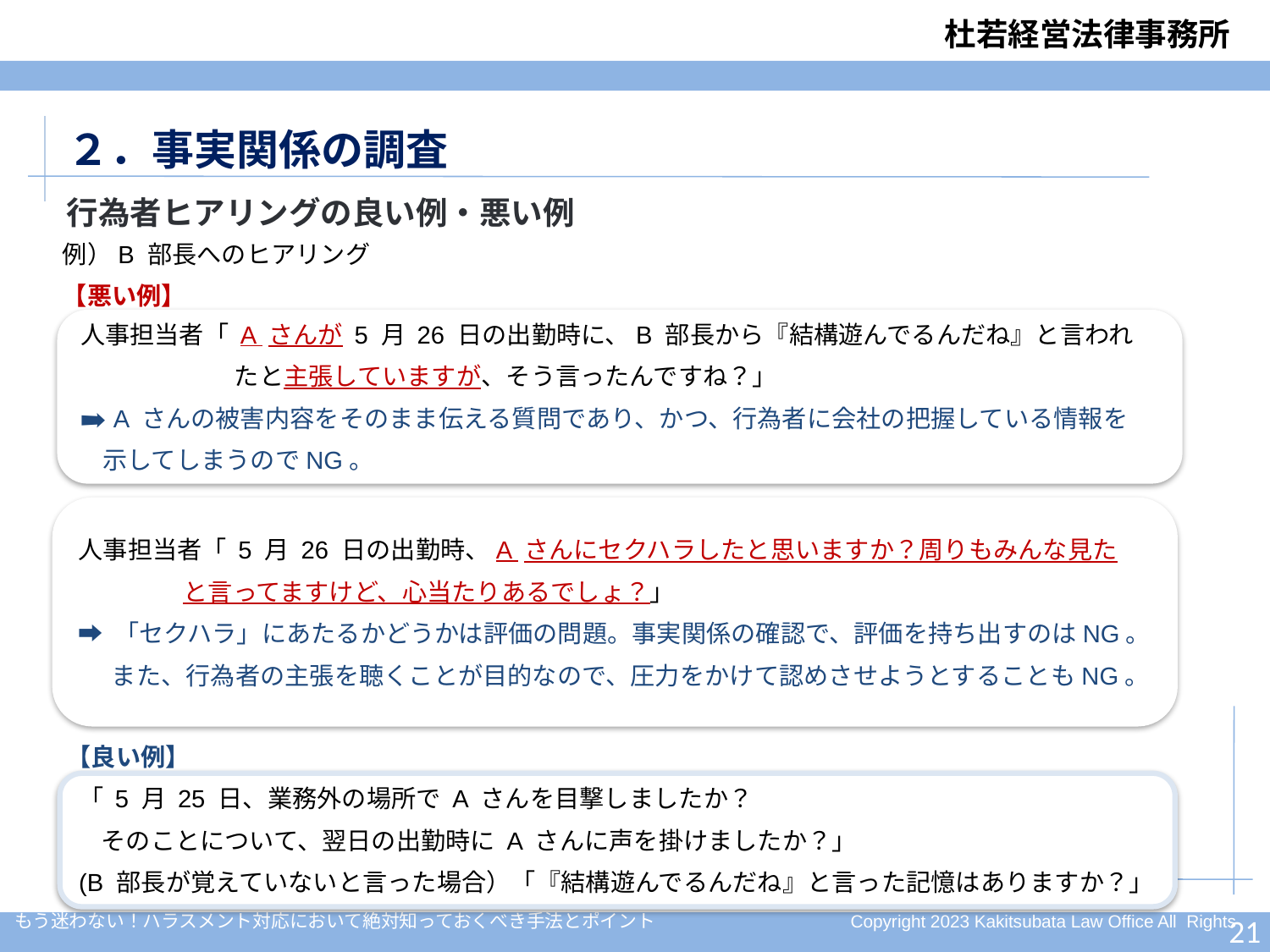

２．事実関係の調査
行為者ヒアリングの良い例・悪い例
例）B 部長へのヒアリング
【悪い例】
人事担当者「 A さんが 5 月 26 日の出勤時に、B 部長から『結構遊んでるんだね』と言われ
　　　　　　 たと主張していますが、そう言ったんですね？」
➡ A さんの被害内容をそのまま伝える質問であり、かつ、行為者に会社の把握している情報を
   示してしまうのでNG。
人事担当者「 5 月 26 日の出勤時、A さんにセクハラしたと思いますか？周りもみんな見た
                  と言ってますけど、心当たりあるでしょ？」
➡ 「セクハラ」にあたるかどうかは評価の問題。事実関係の確認で、評価を持ち出すのはNG。
     また、行為者の主張を聴くことが目的なので、圧力をかけて認めさせようとすることもNG。
【良い例】
「 5 月 25 日、業務外の場所で A さんを目撃しましたか？
   そのことについて、翌日の出勤時に A さんに声を掛けましたか？」
(B 部長が覚えていないと言った場合）「『結構遊んでるんだね』と言った記憶はありますか？」
21